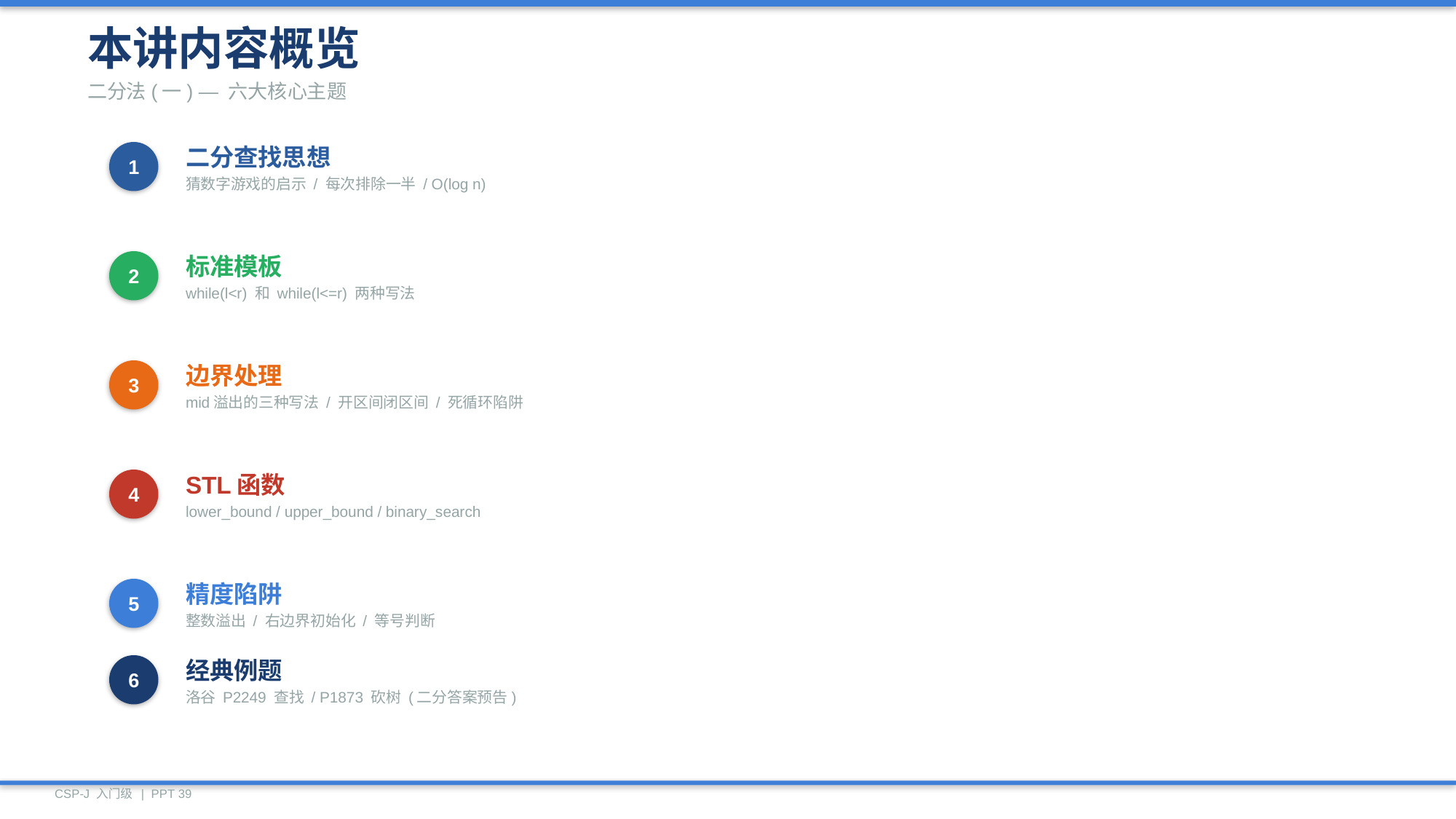

本讲内容概览
二分法(一) — 六大核心主题
1
二分查找思想
猜数字游戏的启示 / 每次排除一半 / O(log n)
2
标准模板
while(l<r) 和 while(l<=r) 两种写法
3
边界处理
mid溢出的三种写法 / 开区间闭区间 / 死循环陷阱
4
STL函数
lower_bound / upper_bound / binary_search
5
精度陷阱
整数溢出 / 右边界初始化 / 等号判断
6
经典例题
洛谷 P2249 查找 / P1873 砍树 (二分答案预告)

CSP-J 入门级  |  PPT 39